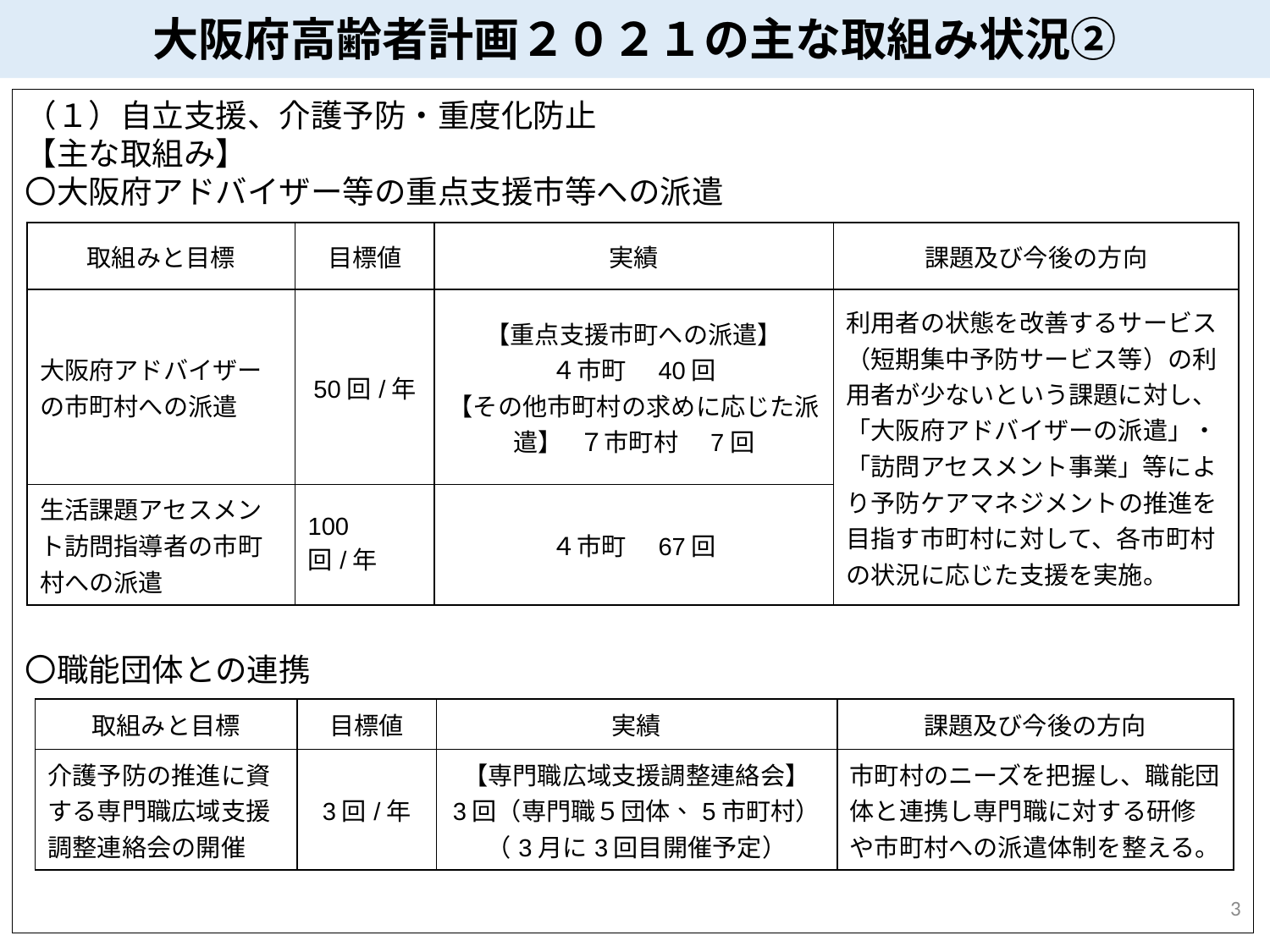

大阪府高齢者計画２０２１の主な取組み状況②
（１）自立支援、介護予防・重度化防止
【主な取組み】
〇大阪府アドバイザー等の重点支援市等への派遣

〇職能団体との連携

| 取組みと目標 | 目標値 | 実績 | 課題及び今後の方向 |
| --- | --- | --- | --- |
| 大阪府アドバイザーの市町村への派遣 | 50回/年 | 【重点支援市町への派遣】 ４市町　40回 【その他市町村の求めに応じた派遣】 ７市町村　7回 | 利用者の状態を改善するサービス（短期集中予防サービス等）の利用者が少ないという課題に対し、「大阪府アドバイザーの派遣」・「訪問アセスメント事業」等により予防ケアマネジメントの推進を目指す市町村に対して、各市町村の状況に応じた支援を実施。 |
| 生活課題アセスメント訪問指導者の市町村への派遣 | 100回/年 | ４市町　67回 |  |
| 取組みと目標 | 目標値 | 実績 | 課題及び今後の方向 |
| --- | --- | --- | --- |
| 介護予防の推進に資する専門職広域支援調整連絡会の開催 | 3回/年 | 【専門職広域支援調整連絡会】 3回（専門職５団体、5市町村） （3月に3回目開催予定） | 市町村のニーズを把握し、職能団体と連携し専門職に対する研修や市町村への派遣体制を整える。 |
3